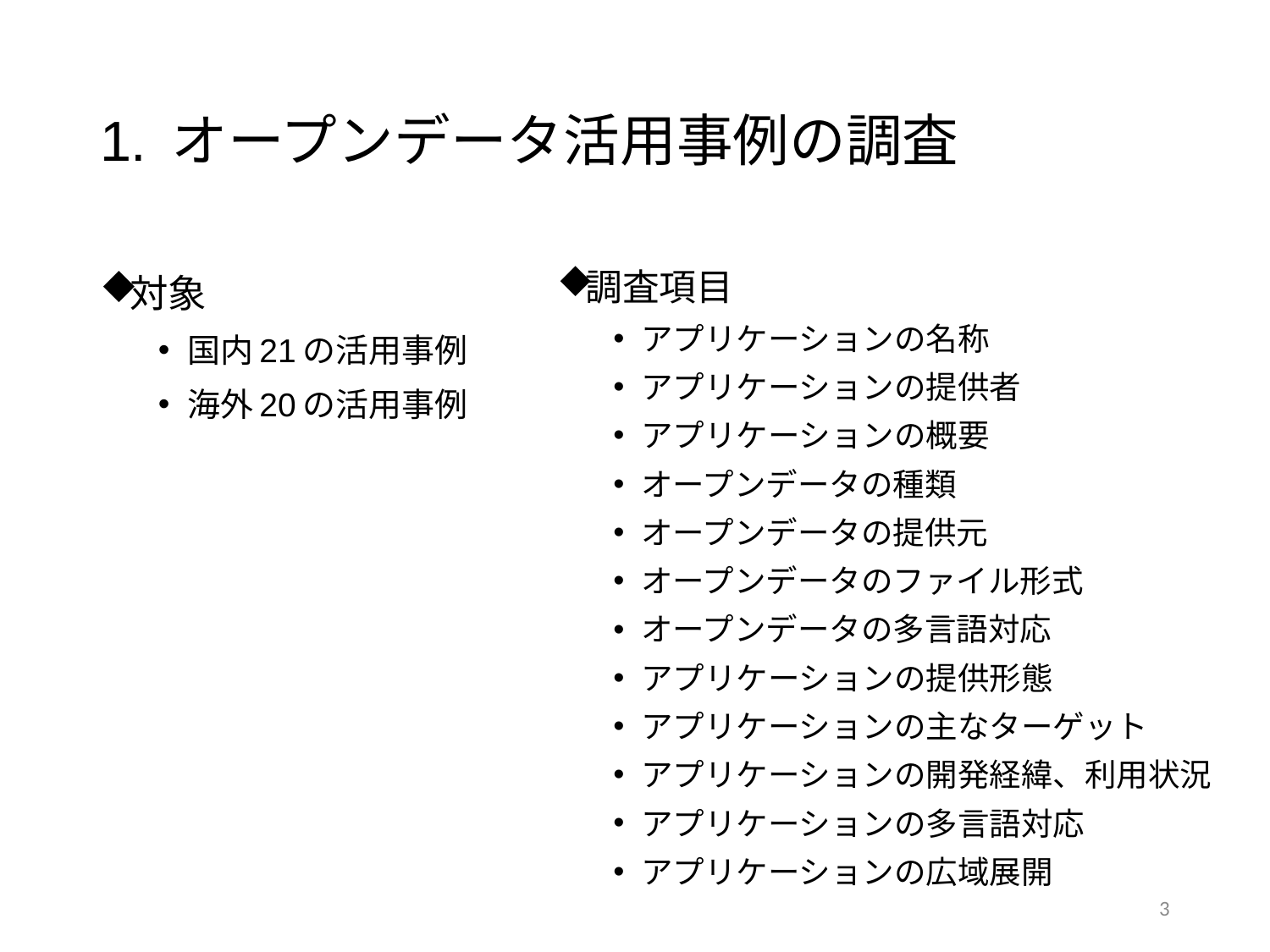

# オープンデータ活用事例の調査
対象
国内21の活用事例
海外20の活用事例

調査項目
アプリケーションの名称
アプリケーションの提供者
アプリケーションの概要
オープンデータの種類
オープンデータの提供元
オープンデータのファイル形式
オープンデータの多言語対応
アプリケーションの提供形態
アプリケーションの主なターゲット
アプリケーションの開発経緯、利用状況
アプリケーションの多言語対応
アプリケーションの広域展開

3